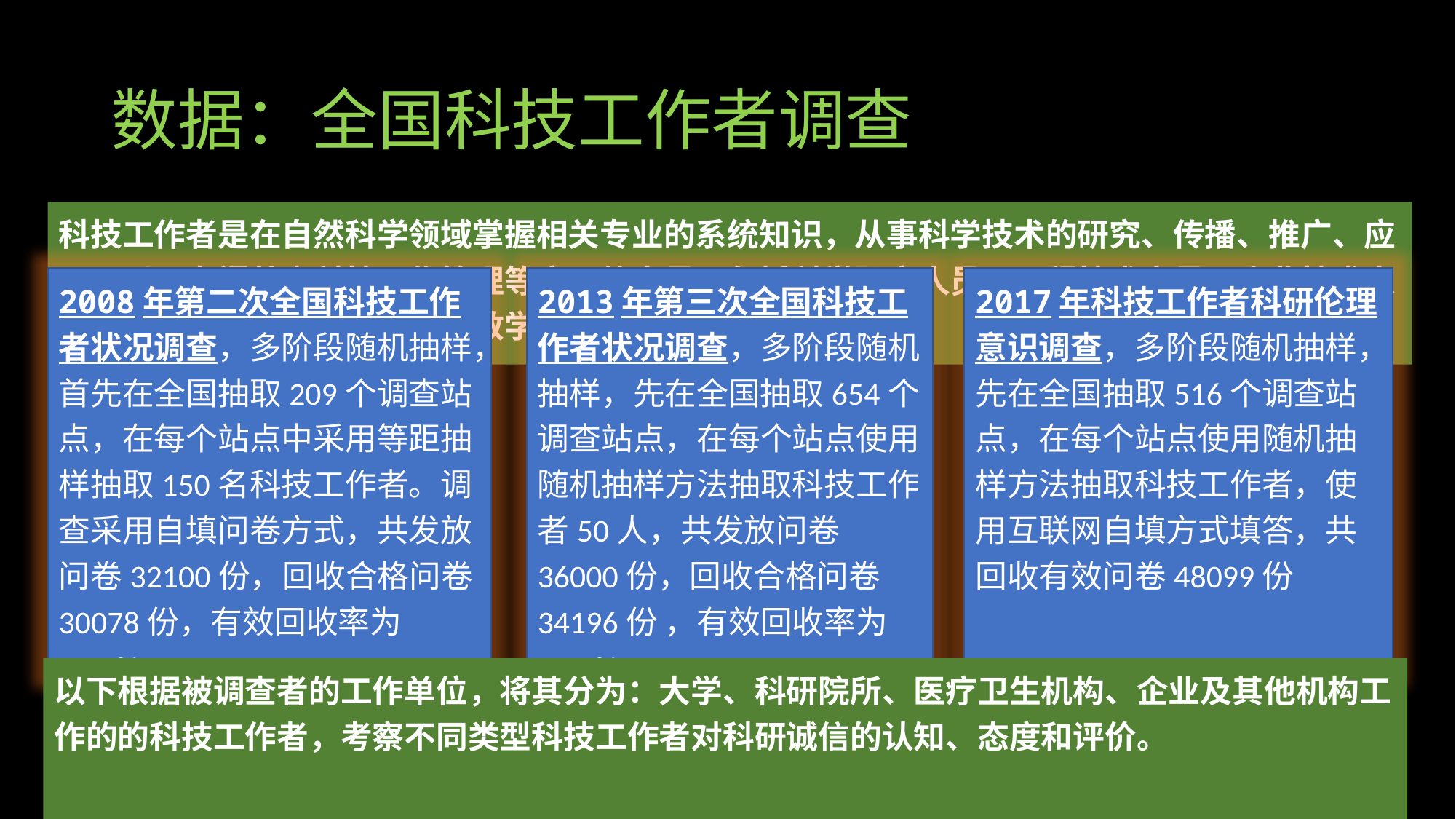

# 数据：全国科技工作者调查
科技工作者是在自然科学领域掌握相关专业的系统知识，从事科学技术的研究、传播、推广、应用，以及专门从事科技工作管理等方面的人员。包括科学研究人员、工程技术人员、农业技术人员、卫生技术人员和自然科学教学人员等五类 （中国科协）
2013年第三次全国科技工作者状况调查，多阶段随机抽样，先在全国抽取654个调查站点，在每个站点使用随机抽样方法抽取科技工作者50人，共发放问卷36000份，回收合格问卷34196份 ，有效回收率为94.9%
2017年科技工作者科研伦理意识调查，多阶段随机抽样，先在全国抽取516个调查站点，在每个站点使用随机抽样方法抽取科技工作者，使用互联网自填方式填答，共回收有效问卷48099份
2008年第二次全国科技工作者状况调查，多阶段随机抽样，首先在全国抽取209个调查站点，在每个站点中采用等距抽样抽取150名科技工作者。调查采用自填问卷方式，共发放问卷32100份，回收合格问卷30078份，有效回收率为93.7%
以下根据被调查者的工作单位，将其分为：大学、科研院所、医疗卫生机构、企业及其他机构工作的的科技工作者，考察不同类型科技工作者对科研诚信的认知、态度和评价。